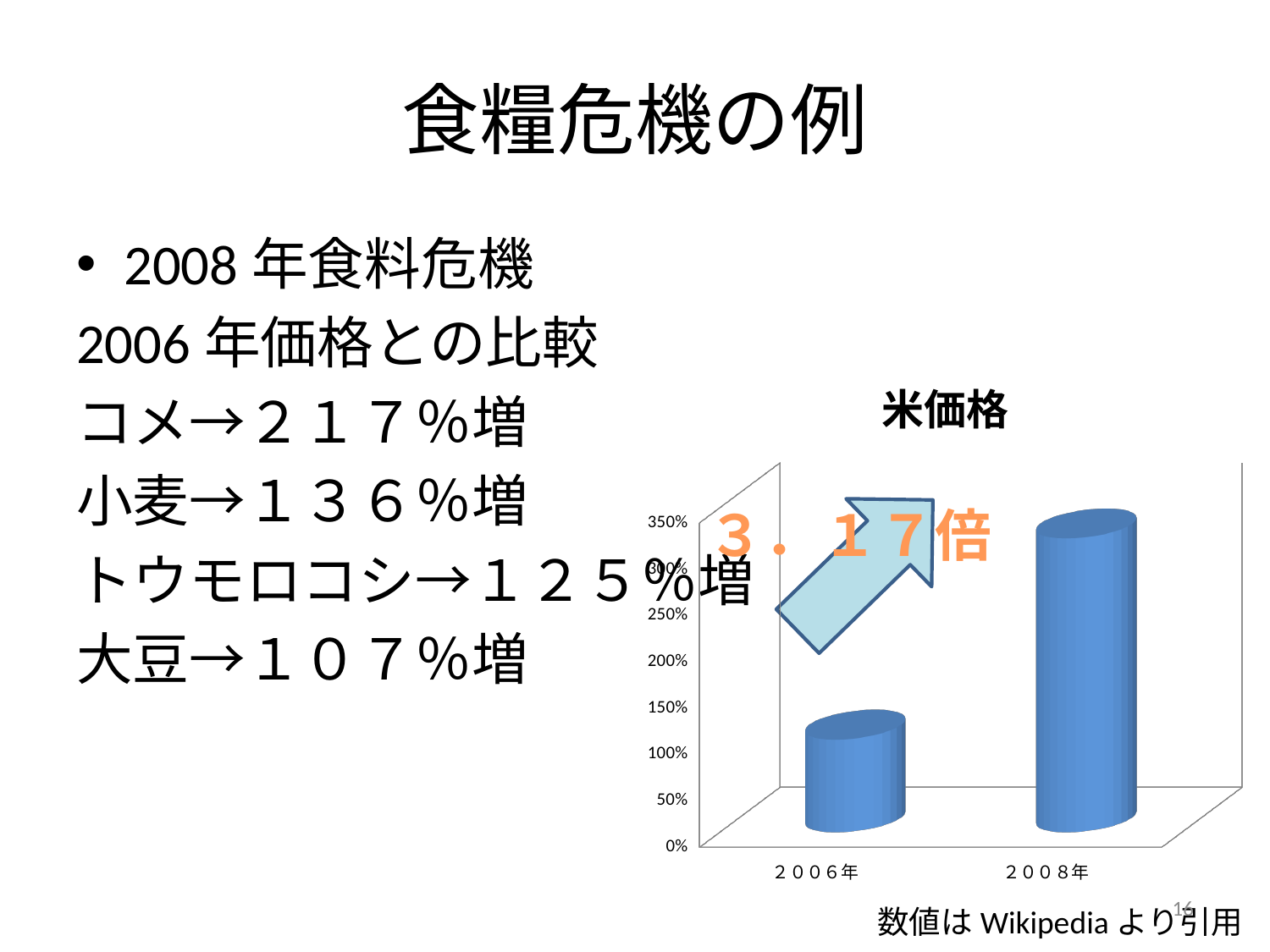

# 食糧危機の例
2008年食料危機
2006年価格との比較
コメ→２１７％増
小麦→１３６％増
トウモロコシ→１２５％増
大豆→１０７％増

[unsupported chart]

16
数値はWikipediaより引用